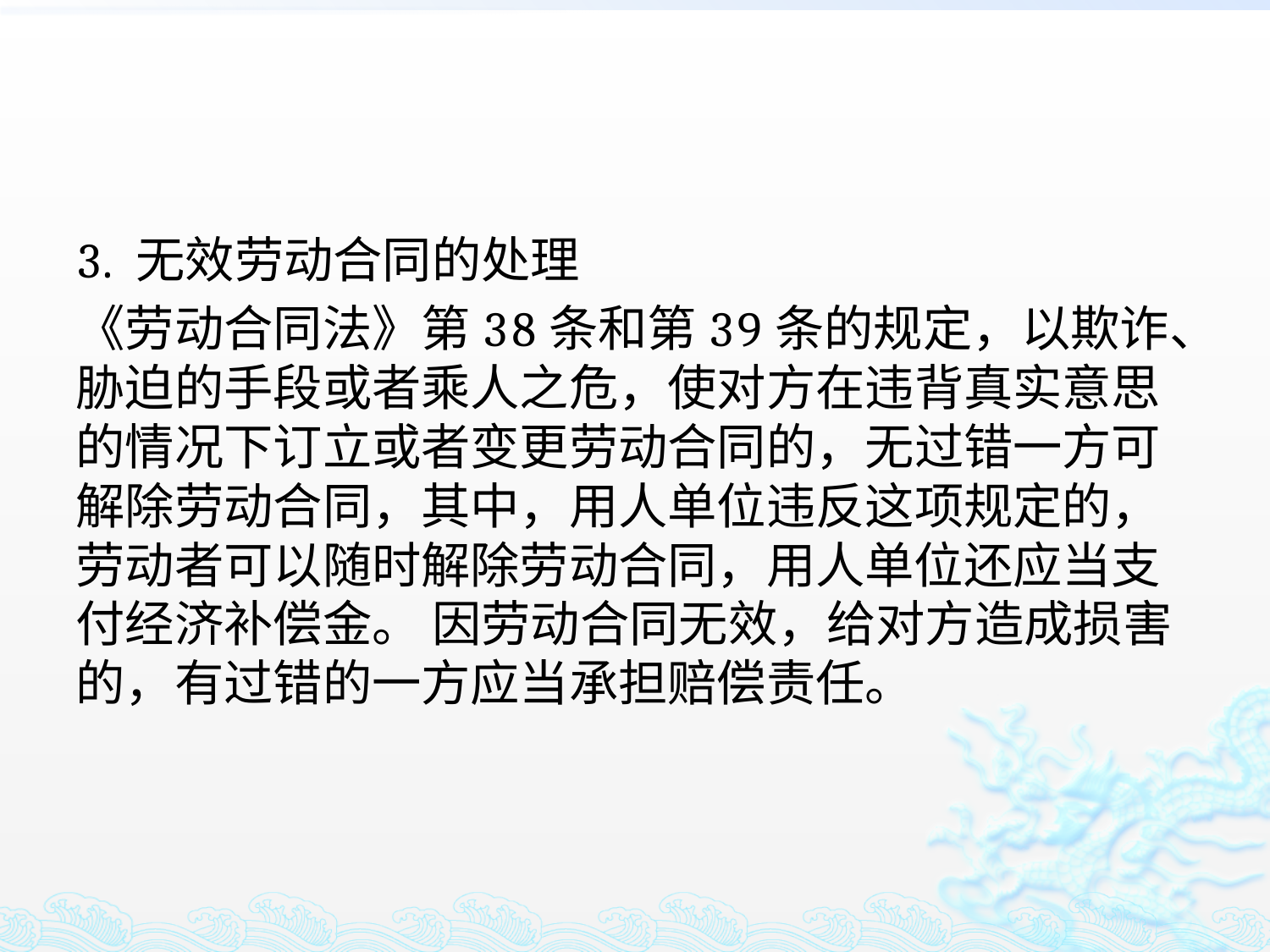

#
3. 无效劳动合同的处理
《劳动合同法》第38条和第39条的规定，以欺诈、胁迫的手段或者乘人之危，使对方在违背真实意思的情况下订立或者变更劳动合同的，无过错一方可解除劳动合同，其中，用人单位违反这项规定的，劳动者可以随时解除劳动合同，用人单位还应当支付经济补偿金。 因劳动合同无效，给对方造成损害的，有过错的一方应当承担赔偿责任。